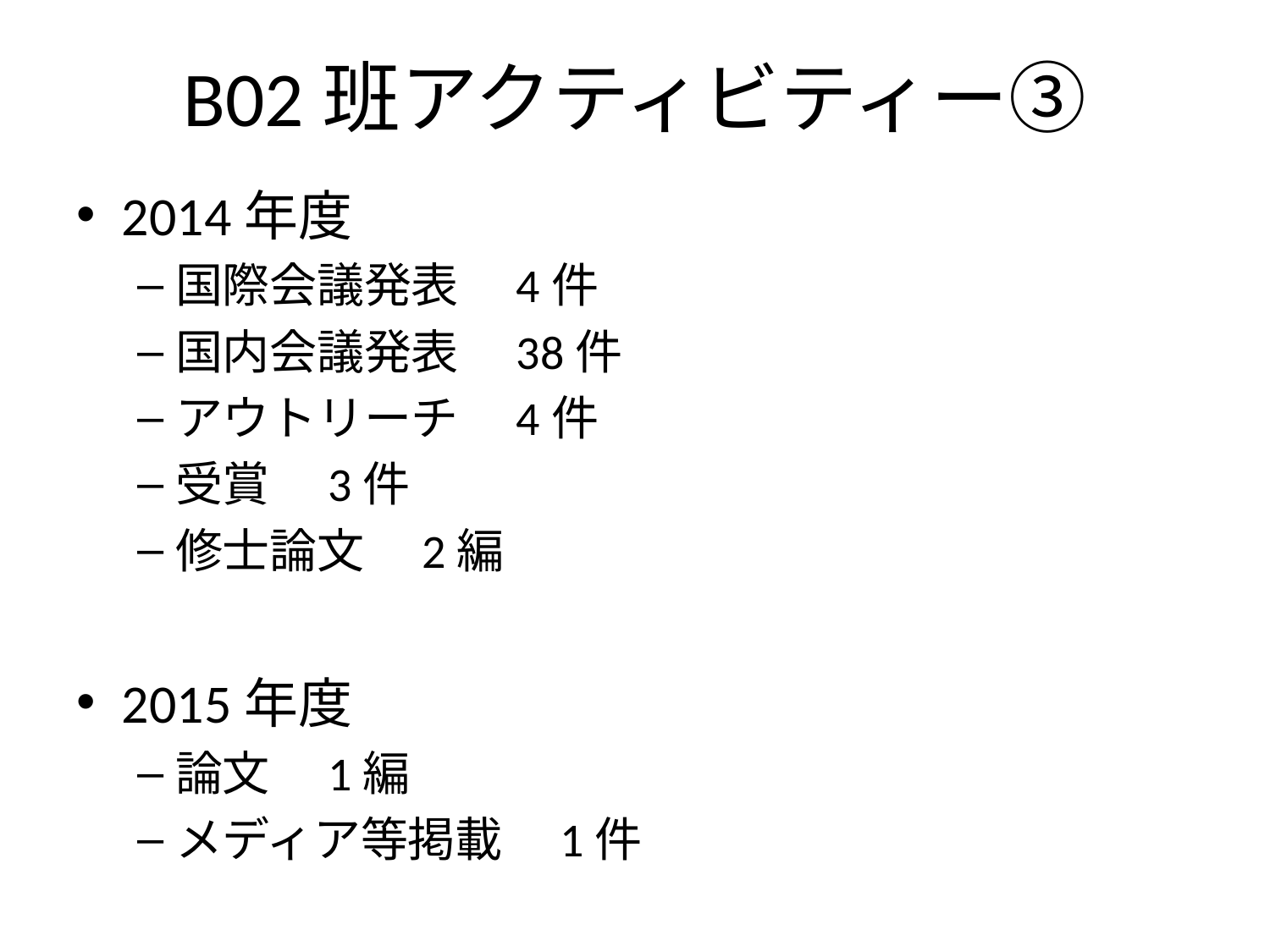

# B02班アクティビティー③
2014年度
国際会議発表　4件
国内会議発表　38件
アウトリーチ　4件
受賞　3件
修士論文　2編

2015年度
論文　1編
メディア等掲載　1件